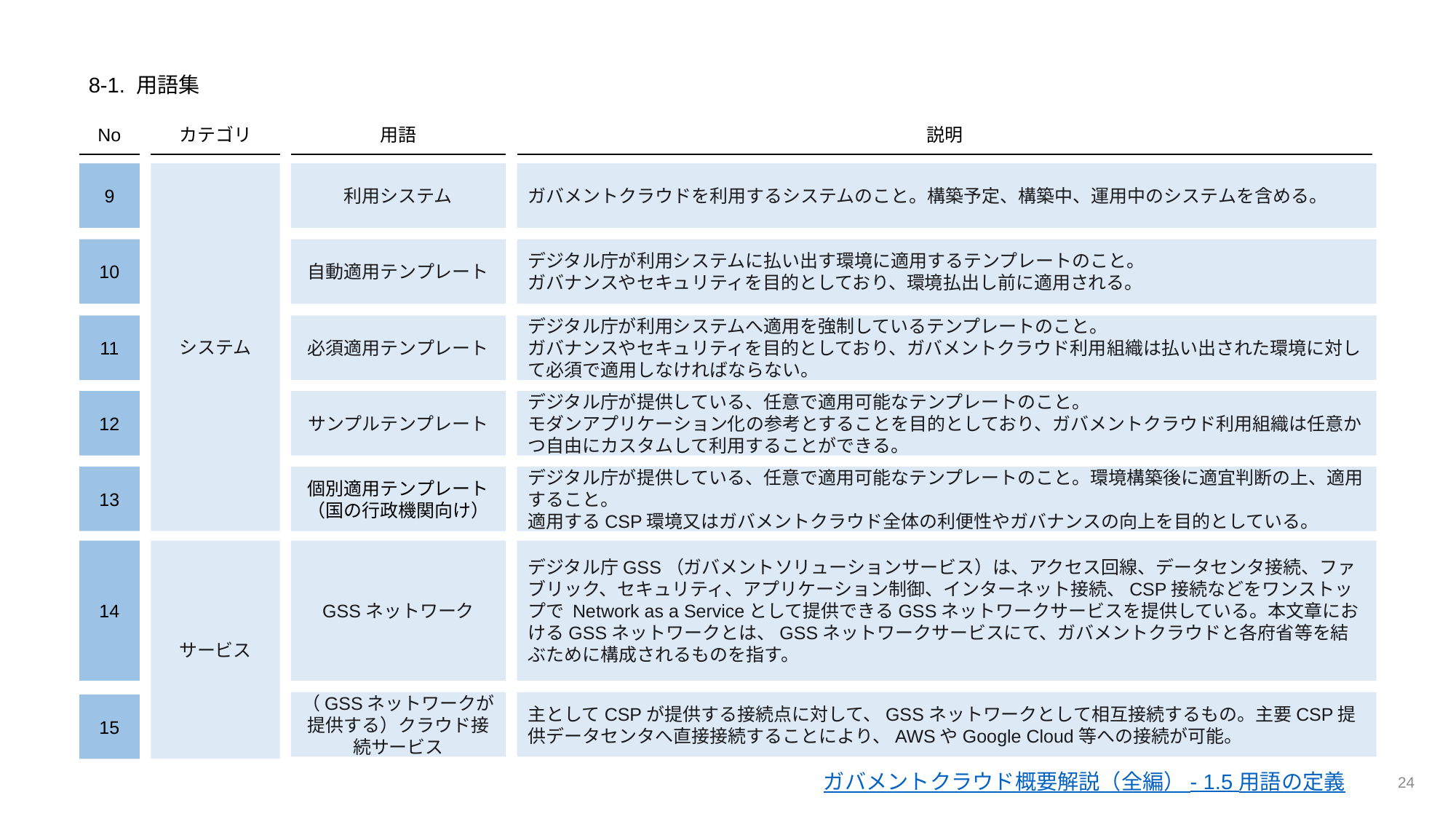

# 8-1. 用語集
No
カテゴリ
用語
説明
システム
9
利用システム
ガバメントクラウドを利用するシステムのこと。構築予定、構築中、運用中のシステムを含める。
10
自動適用テンプレート
デジタル庁が利用システムに払い出す環境に適用するテンプレートのこと。
ガバナンスやセキュリティを目的としており、環境払出し前に適用される。
11
必須適用テンプレート
デジタル庁が利用システムへ適用を強制しているテンプレートのこと。
ガバナンスやセキュリティを目的としており、ガバメントクラウド利用組織は払い出された環境に対して必須で適用しなければならない。
12
サンプルテンプレート
デジタル庁が提供している、任意で適用可能なテンプレートのこと。
モダンアプリケーション化の参考とすることを目的としており、ガバメントクラウド利用組織は任意かつ自由にカスタムして利用することができる。
13
個別適用テンプレート
（国の行政機関向け）
デジタル庁が提供している、任意で適用可能なテンプレートのこと。環境構築後に適宜判断の上、適用すること。
適用するCSP環境又はガバメントクラウド全体の利便性やガバナンスの向上を目的としている。
14
サービス
GSSネットワーク
デジタル庁GSS（ガバメントソリューションサービス）は、アクセス回線、データセンタ接続、ファブリック、セキュリティ、アプリケーション制御、インターネット接続、CSP接続などをワンストップで Network as a Serviceとして提供できるGSSネットワークサービスを提供している。本文章におけるGSSネットワークとは、GSSネットワークサービスにて、ガバメントクラウドと各府省等を結ぶために構成されるものを指す。
（GSSネットワークが提供する）クラウド接続サービス
主としてCSPが提供する接続点に対して、GSSネットワークとして相互接続するもの。主要CSP提供データセンタへ直接接続することにより、AWSやGoogle Cloud等への接続が可能。
15
24
ガバメントクラウド概要解説（全編） - 1.5 用語の定義